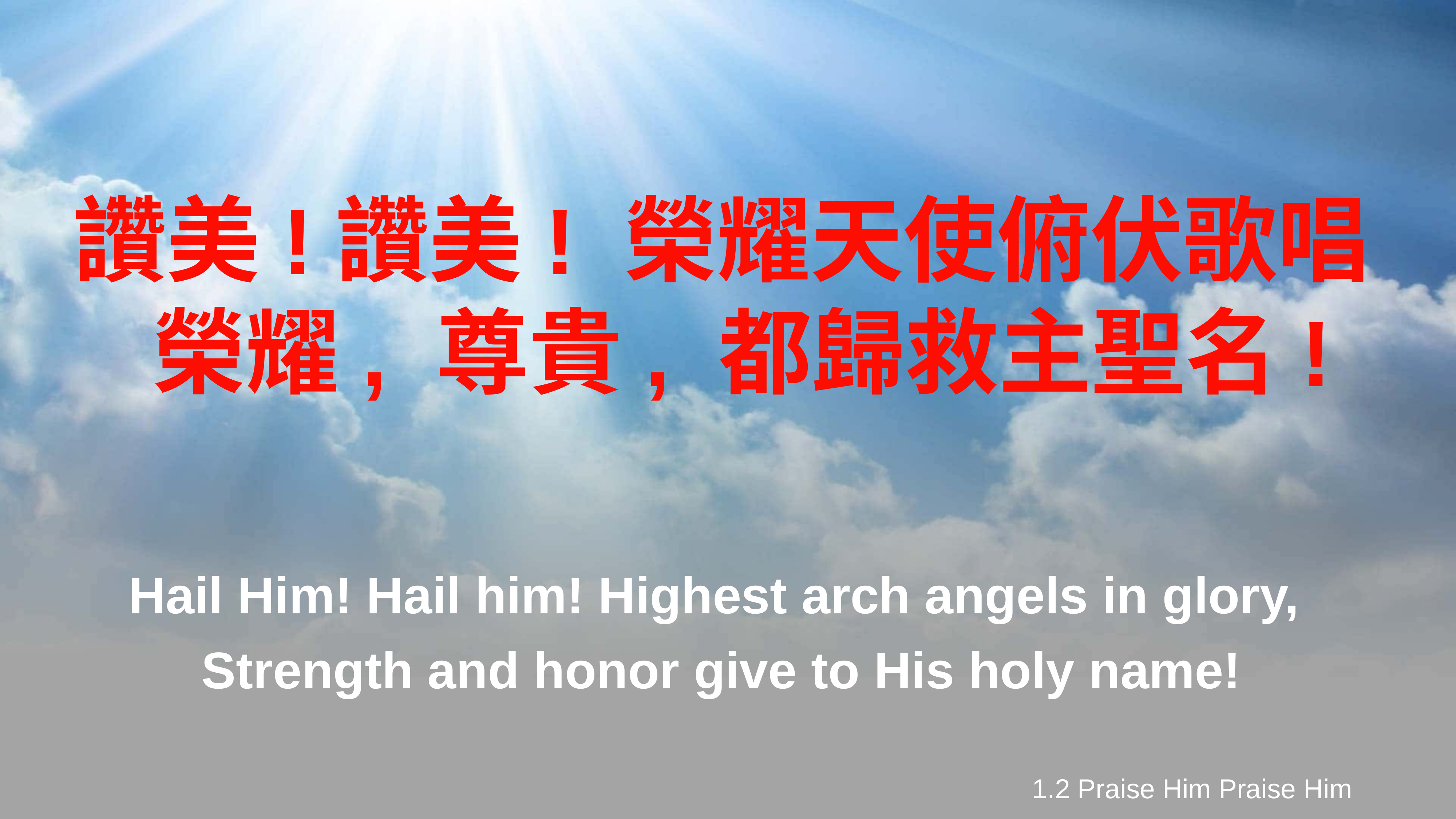

讚美!讚美! 榮耀天使俯伏歌唱
榮耀, 尊貴, 都歸救主聖名!
Hail Him! Hail him! Highest arch angels in glory,
Strength and honor give to His holy name!
1.2 Praise Him Praise Him